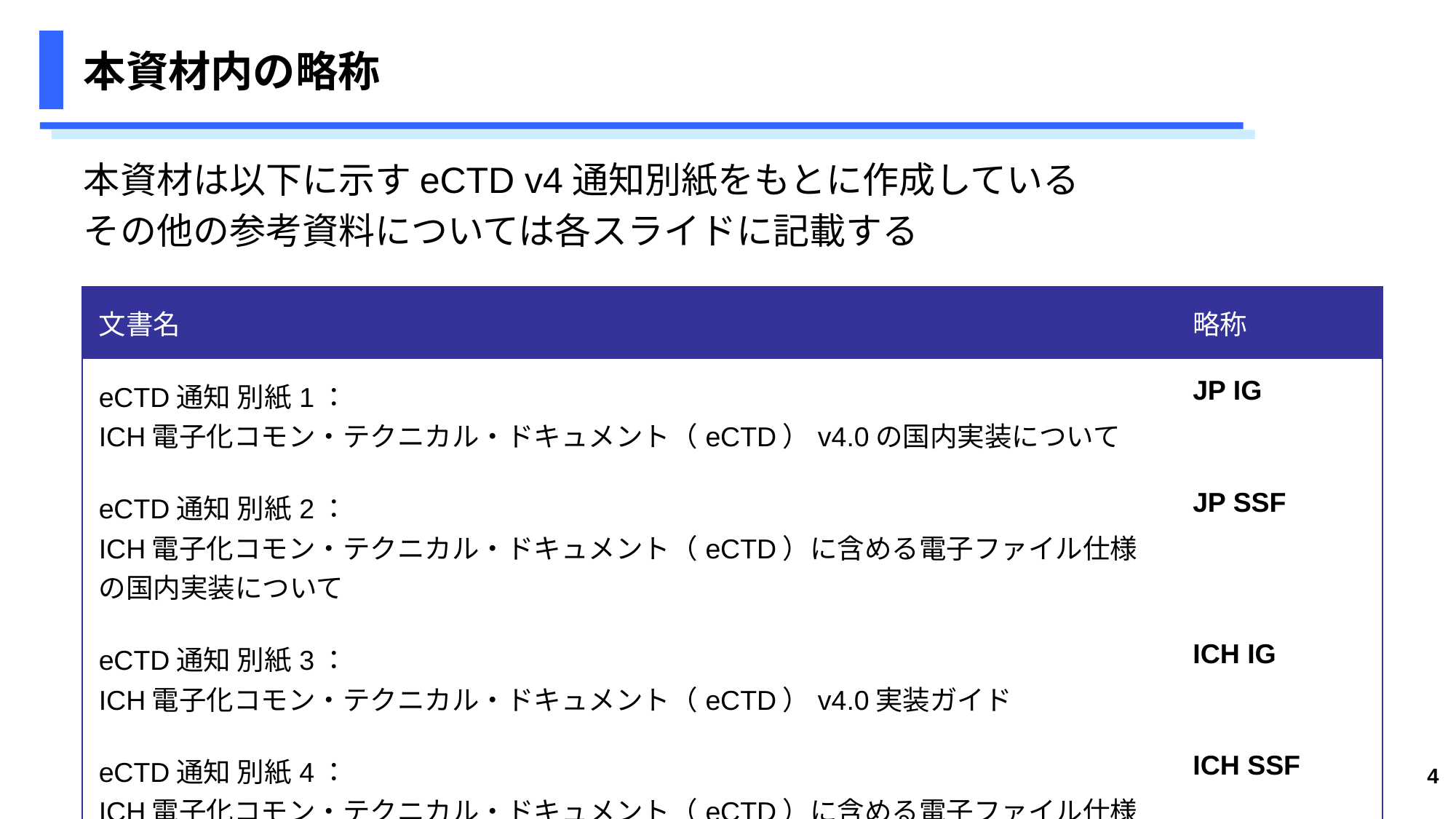

# 本資材内の略称
本資材は以下に示すeCTD v4通知別紙をもとに作成している
その他の参考資料については各スライドに記載する
| 文書名 | 略称 |
| --- | --- |
| eCTD通知 別紙1： ICH電子化コモン・テクニカル・ドキュメント（eCTD）v4.0の国内実装について | JP IG |
| eCTD通知 別紙2： ICH電子化コモン・テクニカル・ドキュメント（eCTD）に含める電子ファイル仕様の国内実装について | JP SSF |
| eCTD通知 別紙3： ICH電子化コモン・テクニカル・ドキュメント（eCTD）v4.0実装ガイド | ICH IG |
| eCTD通知 別紙4： ICH電子化コモン・テクニカル・ドキュメント（eCTD）に含める電子ファイル仕様 | ICH SSF |
4